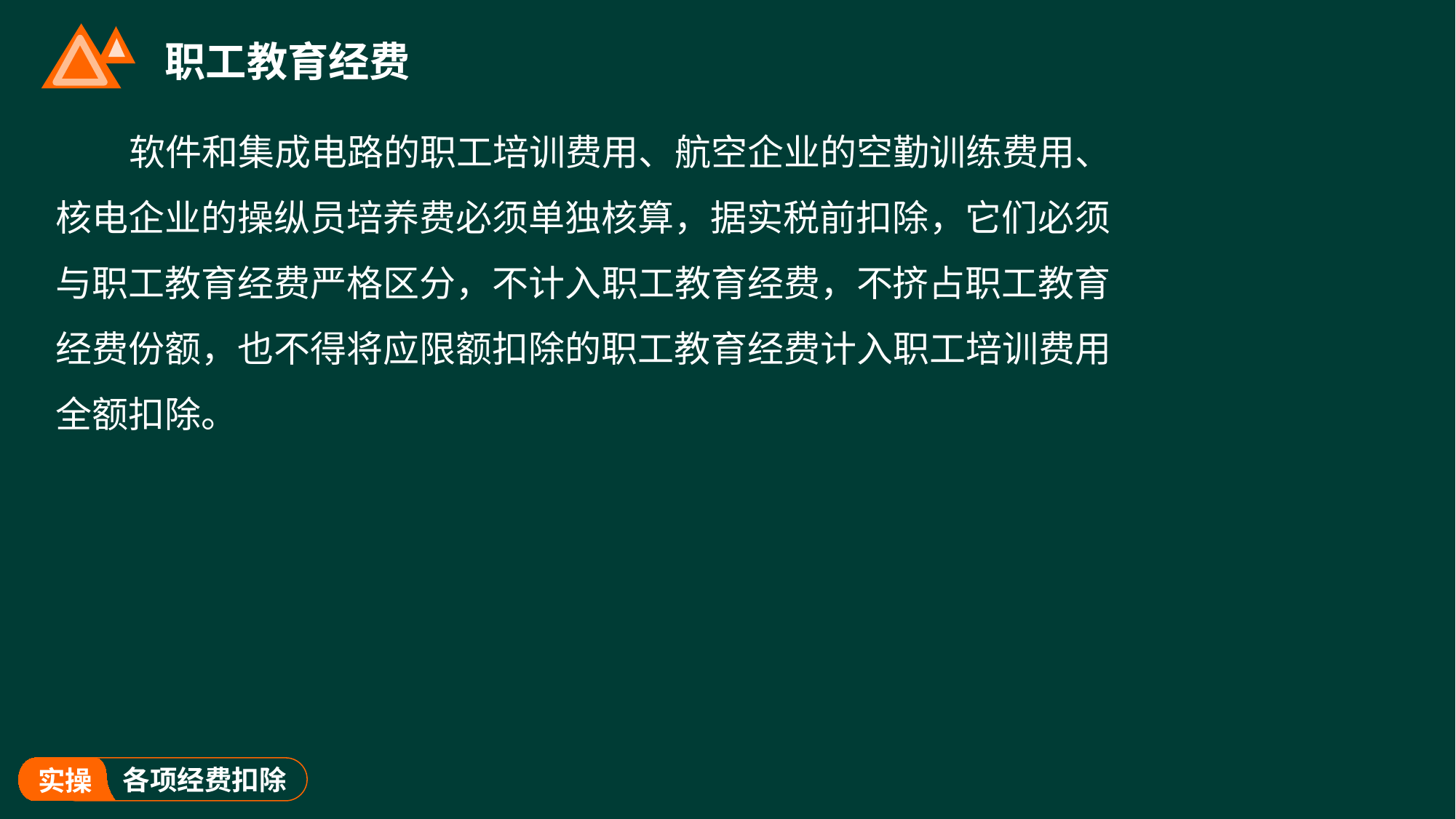

# 职工教育经费
软件和集成电路的职工培训费用、航空企业的空勤训练费用、核电企业的操纵员培养费必须单独核算，据实税前扣除，它们必须与职工教育经费严格区分，不计入职工教育经费，不挤占职工教育经费份额，也不得将应限额扣除的职工教育经费计入职工培训费用全额扣除。